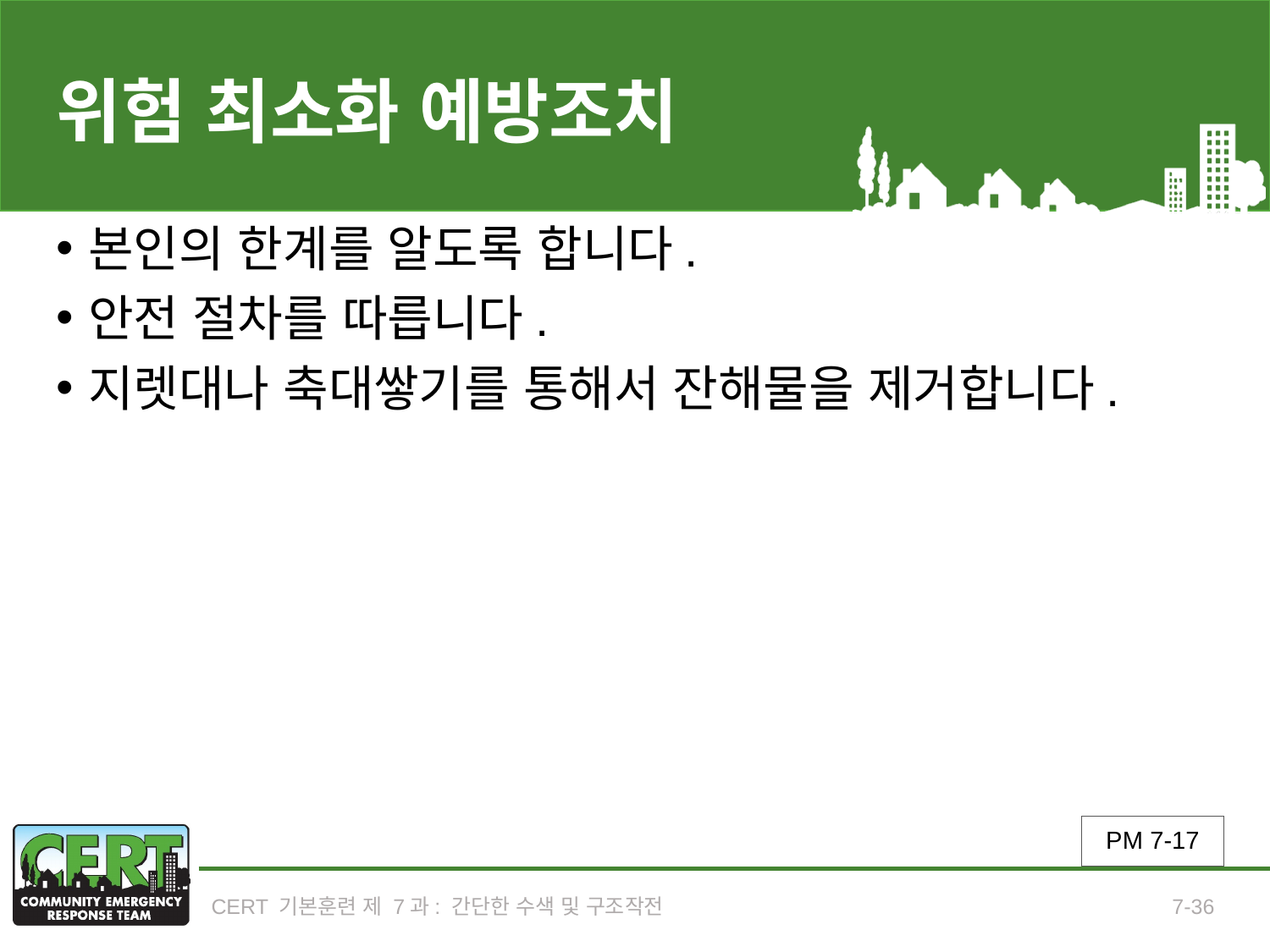

# 위험 최소화 예방조치
본인의 한계를 알도록 합니다.
안전 절차를 따릅니다.
지렛대나 축대쌓기를 통해서 잔해물을 제거합니다.
PM 7-17
CERT 기본훈련 제 7과: 간단한 수색 및 구조작전
7-36